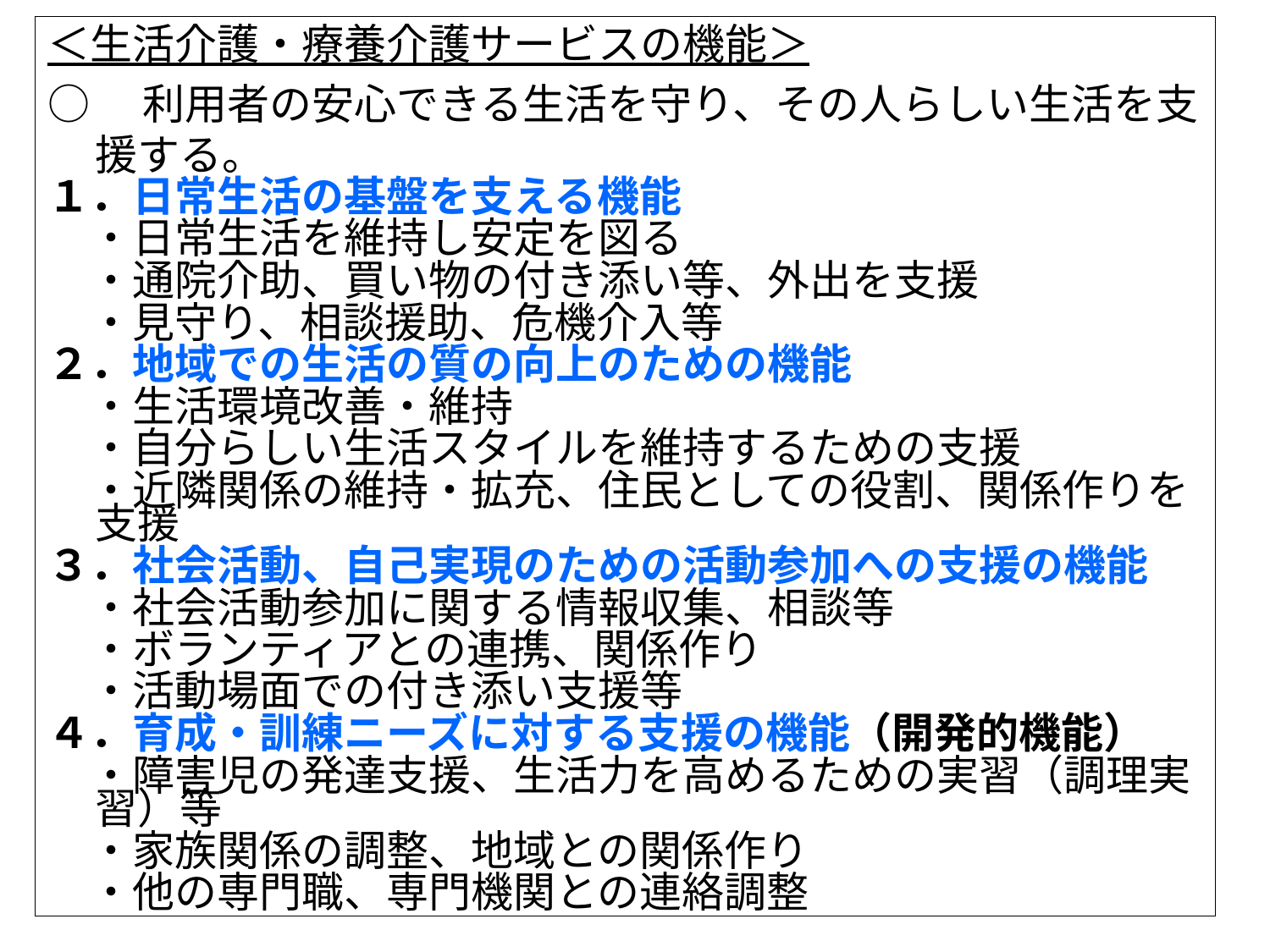

＜生活介護・療養介護サービスの機能＞
○　利用者の安心できる生活を守り、その人らしい生活を支援する。
１．日常生活の基盤を支える機能
　・日常生活を維持し安定を図る
　・通院介助、買い物の付き添い等、外出を支援
　・見守り、相談援助、危機介入等
２．地域での生活の質の向上のための機能
　・生活環境改善・維持
　・自分らしい生活スタイルを維持するための支援
　・近隣関係の維持・拡充、住民としての役割、関係作りを支援
３．社会活動、自己実現のための活動参加への支援の機能
　・社会活動参加に関する情報収集、相談等
　・ボランティアとの連携、関係作り
　・活動場面での付き添い支援等
４．育成・訓練ニーズに対する支援の機能（開発的機能）
　・障害児の発達支援、生活力を高めるための実習（調理実習）等
　・家族関係の調整、地域との関係作り
　・他の専門職、専門機関との連絡調整